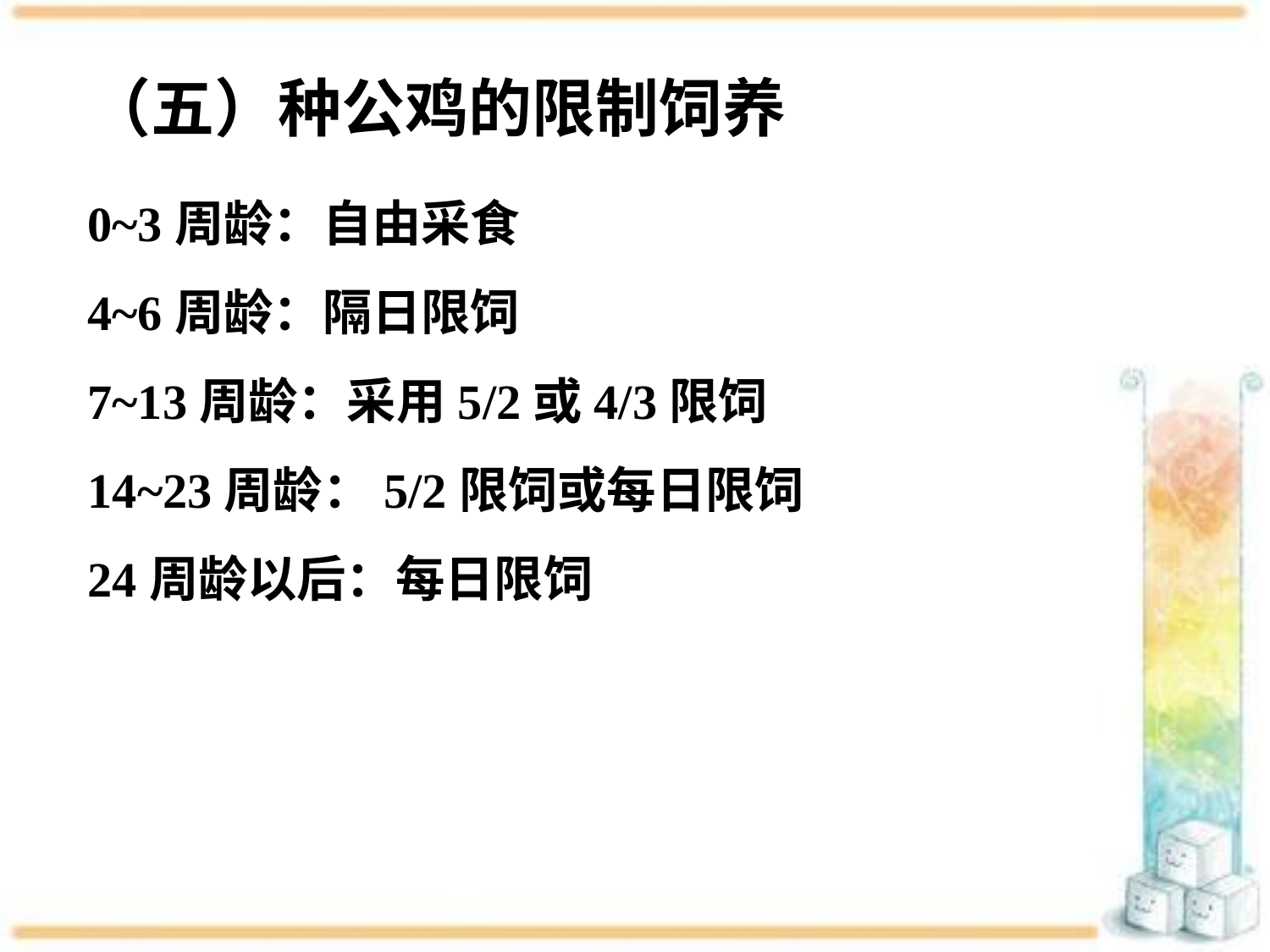

# （五）种公鸡的限制饲养
0~3周龄：自由采食
4~6周龄：隔日限饲
7~13周龄：采用5/2或4/3限饲
14~23周龄：5/2限饲或每日限饲
24周龄以后：每日限饲